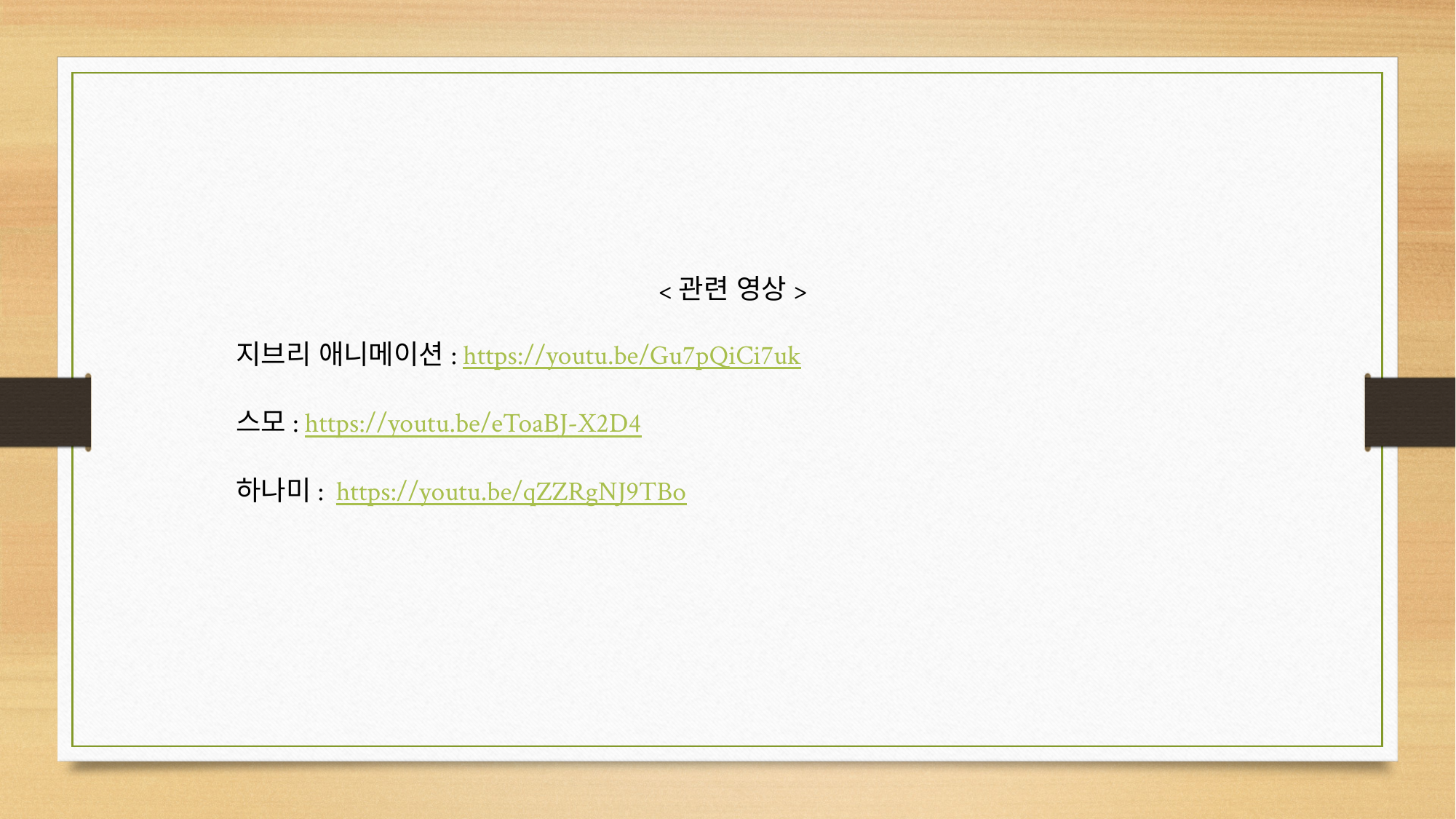

<관련 영상>

지브리 애니메이션: https://youtu.be/Gu7pQiCi7uk

스모: https://youtu.be/eToaBJ-X2D4

하나미:  https://youtu.be/qZZRgNJ9TBo